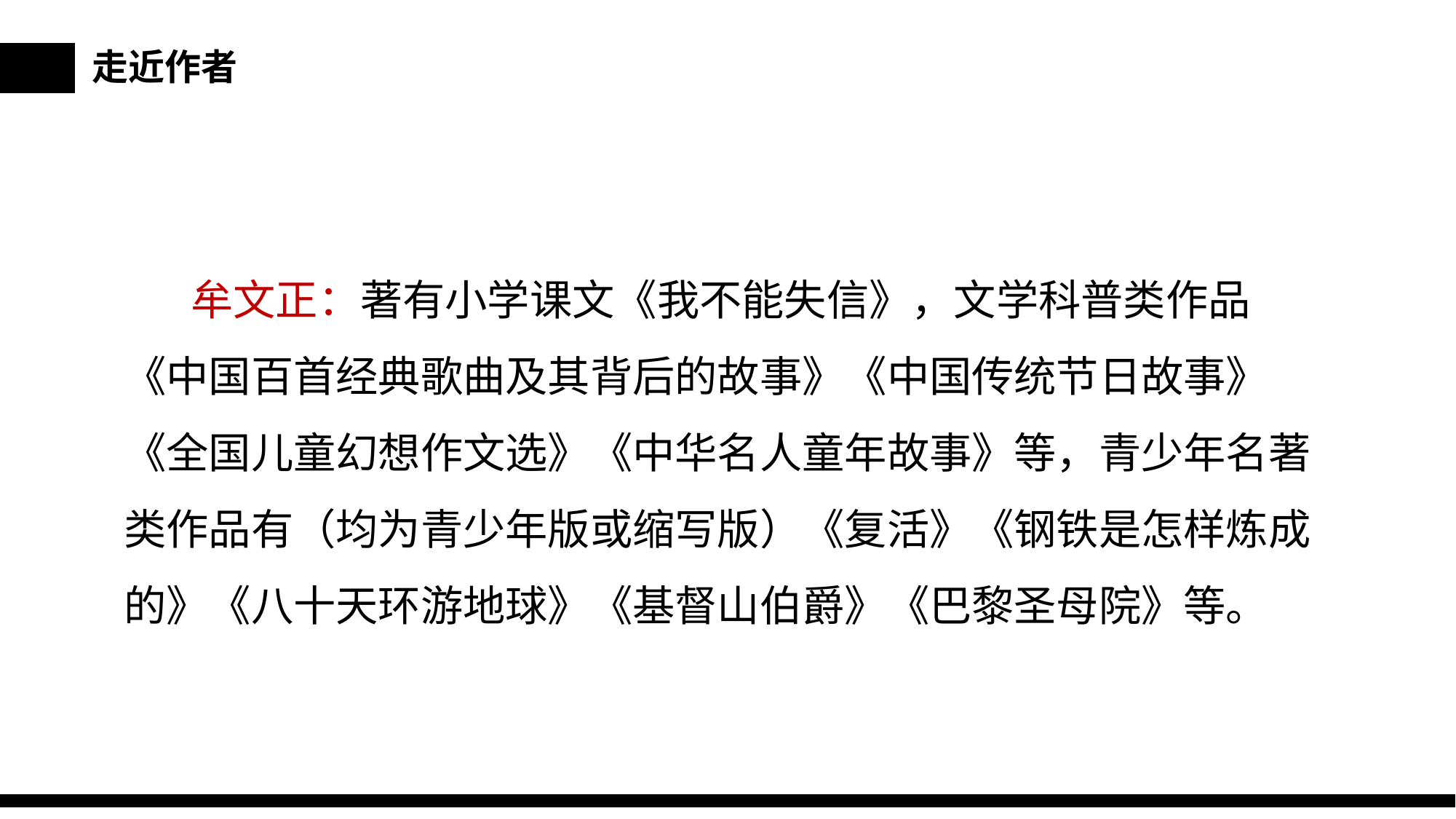

走近作者
      牟文正：著有小学课文《我不能失信》，文学科普类作品《中国百首经典歌曲及其背后的故事》《中国传统节日故事》《全国儿童幻想作文选》《中华名人童年故事》等，青少年名著类作品有（均为青少年版或缩写版）《复活》《钢铁是怎样炼成的》《八十天环游地球》《基督山伯爵》《巴黎圣母院》等。